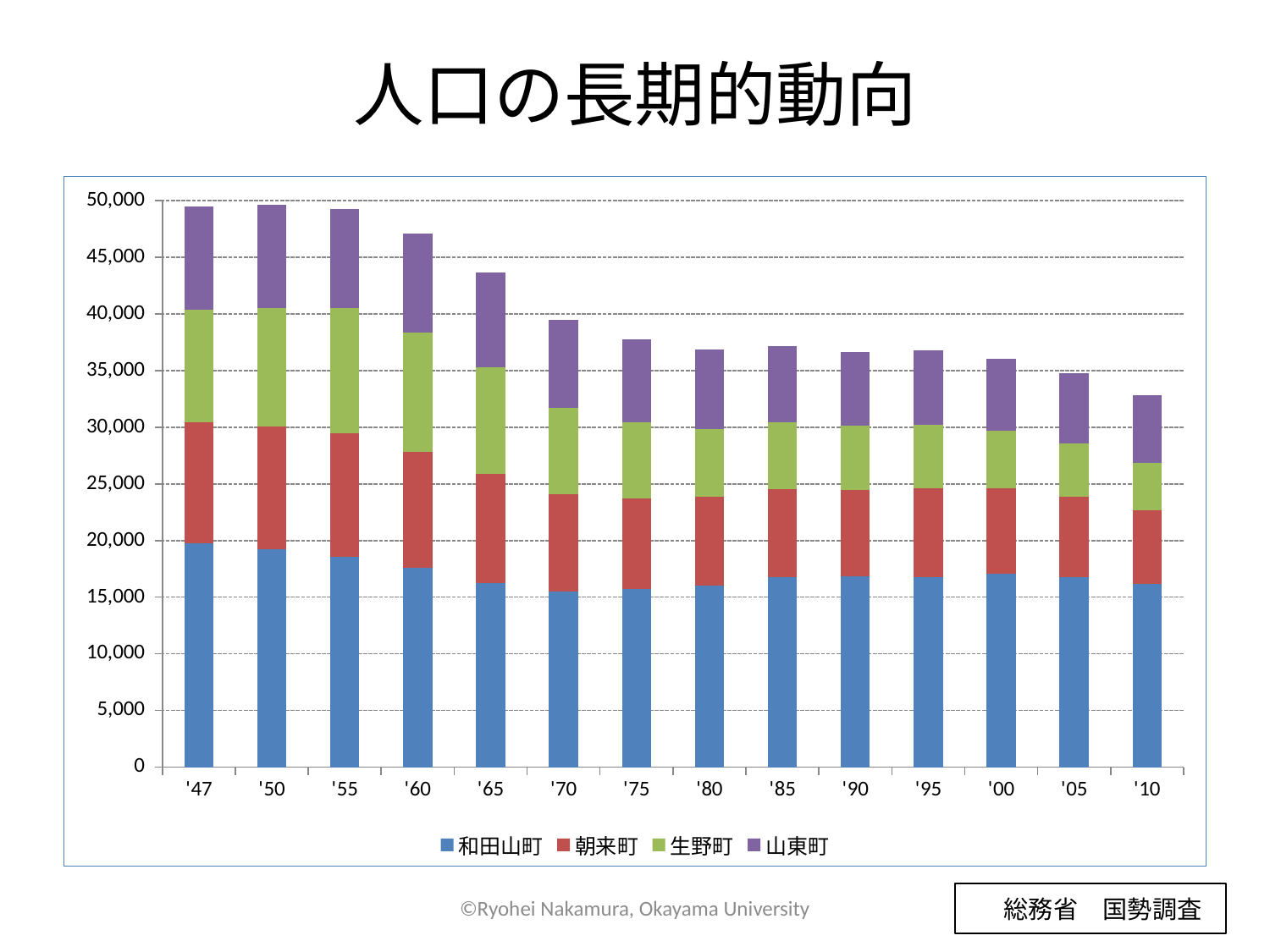

# 人口の長期的動向

### Chart

| Category | 和田山町 | 朝来町 | 生野町 | 山東町 |
|---|---|---|---|---|
| '47 | 19750.0 | 10683.0 | 9918.0 | 9097.0 |
| '50 | 19201.0 | 10886.0 | 10462.0 | 9070.0 |
| '55 | 18556.0 | 10897.0 | 11083.0 | 8689.0 |
| '60 | 17592.0 | 10228.0 | 10564.0 | 8734.0 |
| '65 | 16281.0 | 9573.0 | 9466.0 | 8317.0 |
| '70 | 15514.0 | 8553.0 | 7652.0 | 7787.0 |
| '75 | 15697.0 | 8044.0 | 6658.0 | 7364.0 |
| '80 | 16046.0 | 7787.0 | 5988.0 | 7029.0 |
| '85 | 16782.0 | 7764.0 | 5866.0 | 6737.0 |
| '90 | 16848.0 | 7612.0 | 5699.0 | 6466.0 |
| '95 | 16764.0 | 7869.0 | 5582.0 | 6551.0 |
| '00 | 17051.0 | 7549.0 | 5077.0 | 6392.0 |
| '05 | 16792.0 | 7080.0 | 4716.0 | 6203.0 |
| '10 | 16200.0 | 6461.0 | 4221.0 | 5932.0 |
©Ryohei Nakamura, Okayama University
　総務省　国勢調査